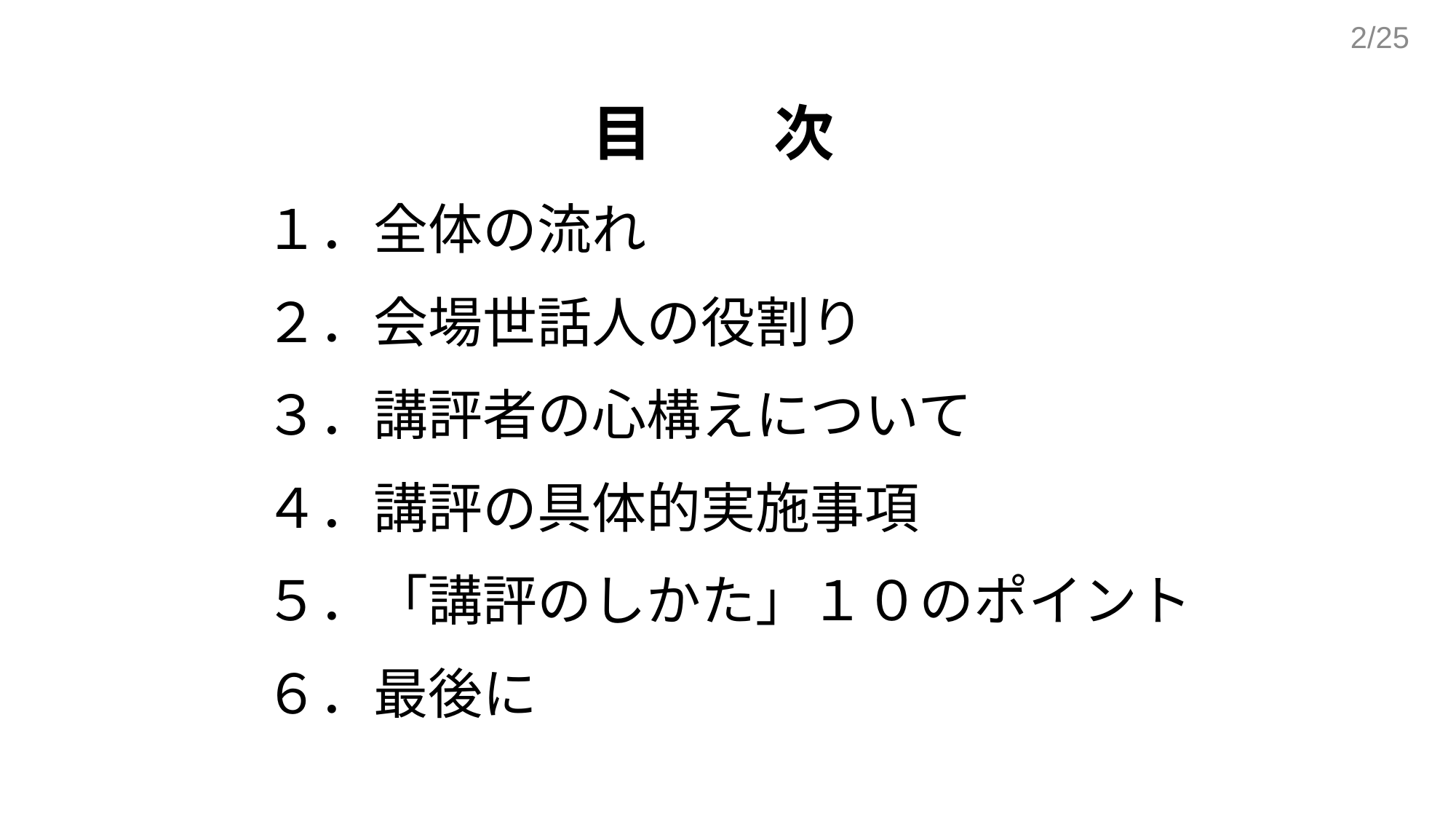

2/25
　　　　　　目　　次
１．全体の流れ
２．会場世話人の役割り
３．講評者の心構えについて
４．講評の具体的実施事項
５．「講評のしかた」１０のポイント
６．最後に